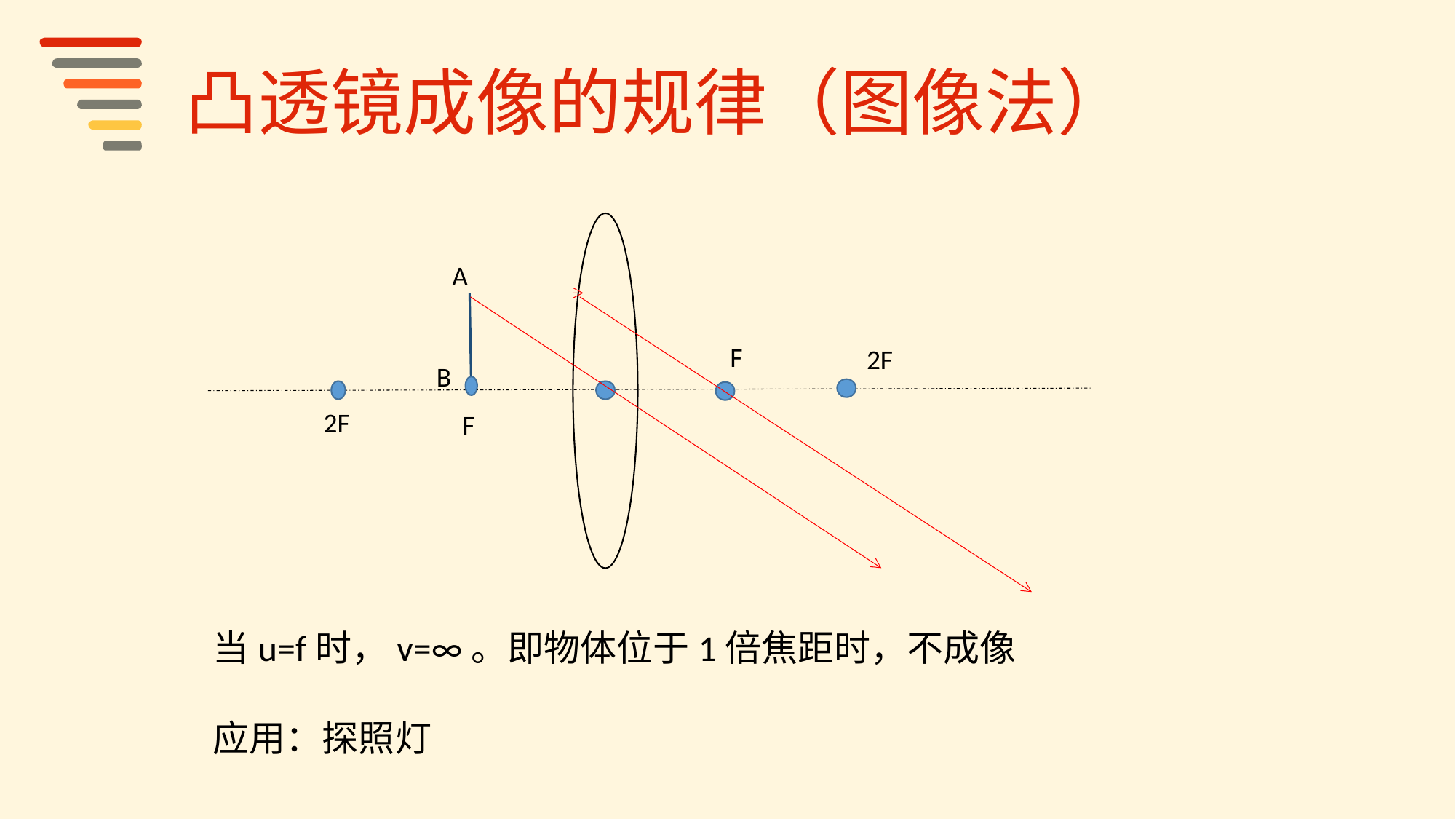

凸透镜成像的规律（图像法）

A
F
2F
B

2F
F
当u=f时，v=∞。即物体位于1倍焦距时，不成像
应用：探照灯